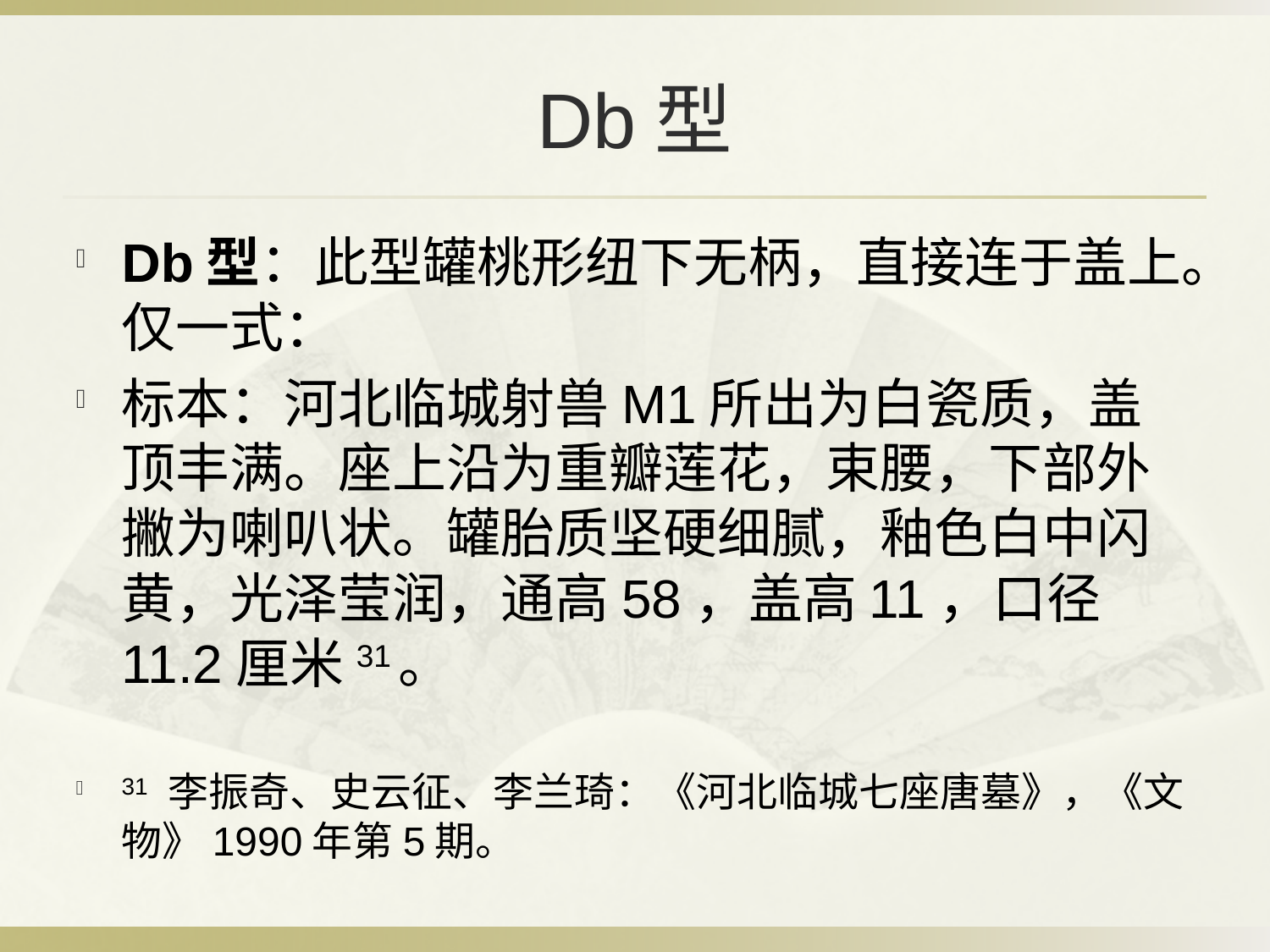

# Db型
Db型：此型罐桃形纽下无柄，直接连于盖上。仅一式：
标本：河北临城射兽M1所出为白瓷质，盖顶丰满。座上沿为重瓣莲花，束腰，下部外撇为喇叭状。罐胎质坚硬细腻，釉色白中闪黄，光泽莹润，通高58，盖高11，口径11.2厘米31。

31 李振奇、史云征、李兰琦：《河北临城七座唐墓》，《文物》1990年第5期。